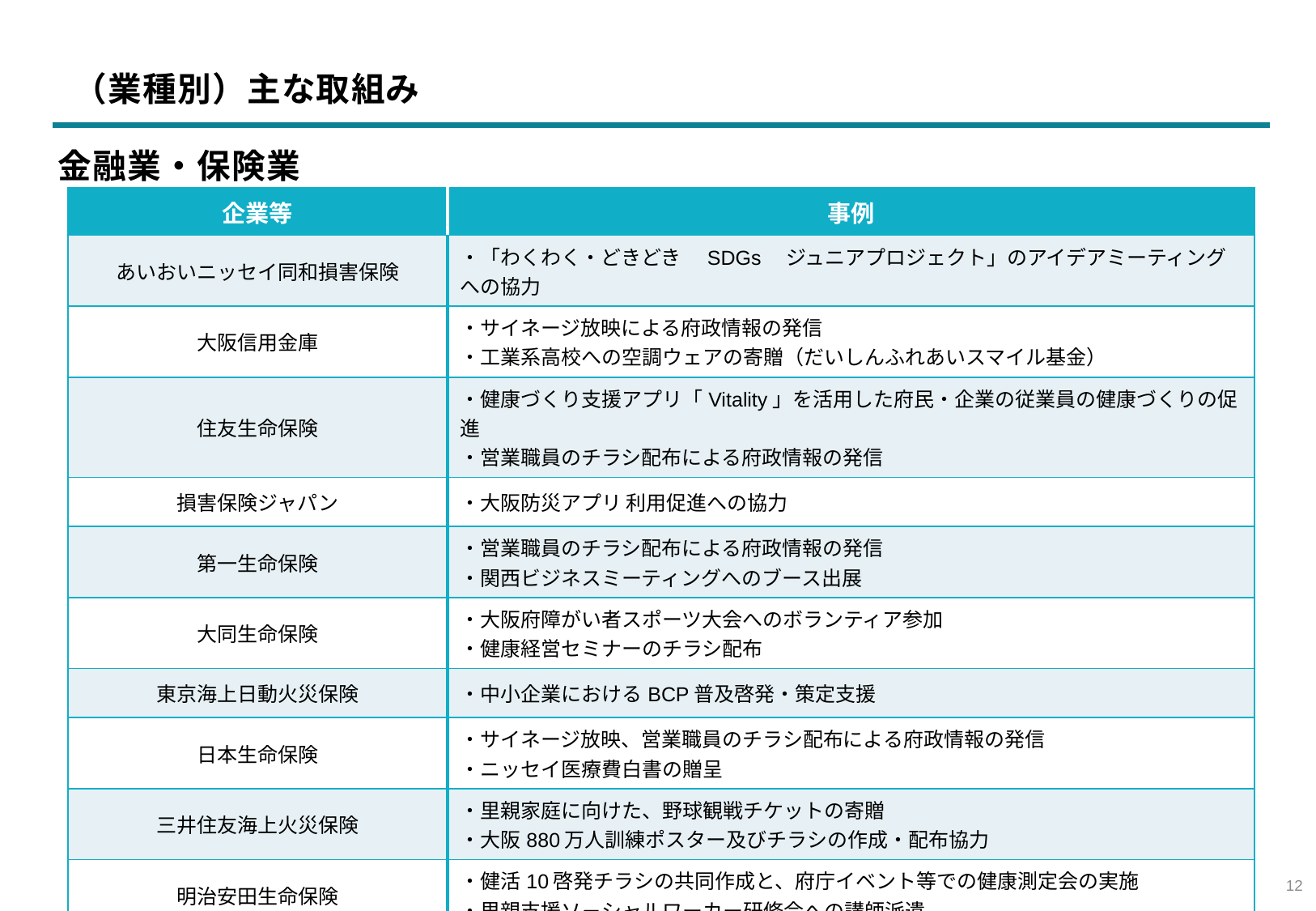

（業種別）主な取組み
金融業・保険業
プロジェクト分析スライド 3
| 企業等 | 事例 |
| --- | --- |
| あいおいニッセイ同和損害保険 | ・「わくわく・どきどき　SDGs　ジュニアプロジェクト」のアイデアミーティングへの協力 |
| 大阪信用金庫 | ・サイネージ放映による府政情報の発信 ・工業系高校への空調ウェアの寄贈（だいしんふれあいスマイル基金） |
| 住友生命保険 | ・健康づくり支援アプリ「Vitality」を活用した府民・企業の従業員の健康づくりの促進 ・営業職員のチラシ配布による府政情報の発信 |
| 損害保険ジャパン | ・大阪防災アプリ 利用促進への協力 |
| 第一生命保険 | ・営業職員のチラシ配布による府政情報の発信 ・関西ビジネスミーティングへのブース出展 |
| 大同生命保険 | ・大阪府障がい者スポーツ大会へのボランティア参加 ・健康経営セミナーのチラシ配布 |
| 東京海上日動火災保険 | ・中小企業におけるBCP普及啓発・策定支援 |
| 日本生命保険 | ・サイネージ放映、営業職員のチラシ配布による府政情報の発信 ・ニッセイ医療費白書の贈呈 |
| 三井住友海上火災保険 | ・里親家庭に向けた、野球観戦チケットの寄贈 ・大阪880万人訓練ポスター及びチラシの作成・配布協力 |
| 明治安田生命保険 | ・健活10啓発チラシの共同作成と、府庁イベント等での健康測定会の実施 ・里親支援ソ－シャルワーカー研修会への講師派遣 |
| りそな銀行 | ・鶴見商業高校での手帳製作の授業への講師登壇協力 ・行政と民間企業の異業種交流会の実施 |
12